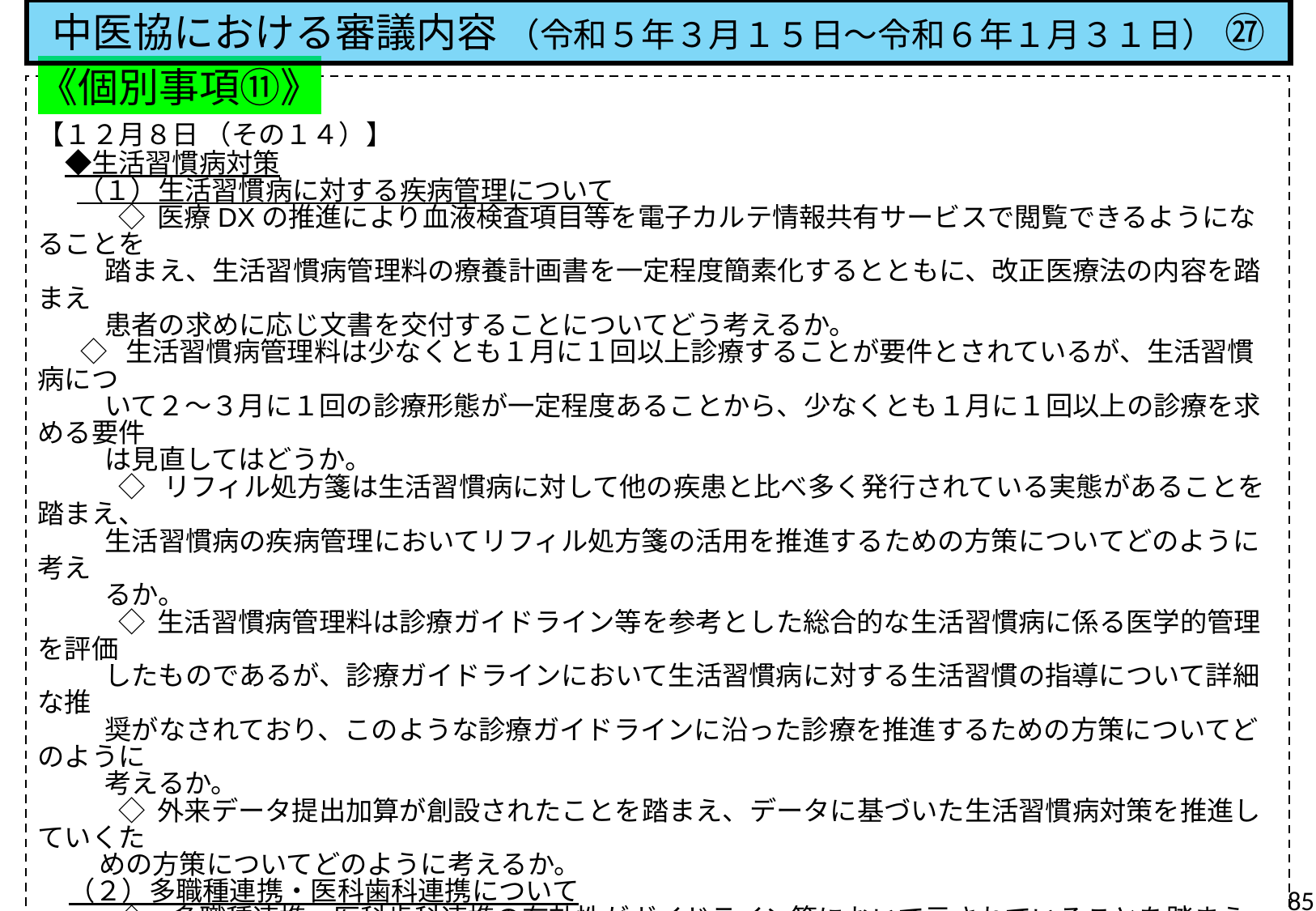

中医協における審議内容 （令和５年３月１５日～令和６年１月３１日） ㉗
《個別事項⑪》
【１２月８日 （その１４）】
　◆生活習慣病対策
 　（１）生活習慣病に対する疾病管理について
　　　◇  医療DXの推進により血液検査項目等を電子カルテ情報共有サービスで閲覧できるようになることを
          踏まえ、生活習慣病管理料の療養計画書を一定程度簡素化するとともに、改正医療法の内容を踏まえ
          患者の求めに応じ文書を交付することについてどう考えるか。
       ◇  生活習慣病管理料は少なくとも１月に１回以上診療することが要件とされているが、生活習慣病につ
          いて２～３月に１回の診療形態が一定程度あることから、少なくとも１月に１回以上の診療を求める要件
          は見直してはどうか。
　　　◇   リフィル処方箋は生活習慣病に対して他の疾患と比べ多く発行されている実態があることを踏まえ、
          生活習慣病の疾病管理においてリフィル処方箋の活用を推進するための方策についてどのように考え
          るか。
　　　◇  生活習慣病管理料は診療ガイドライン等を参考とした総合的な生活習慣病に係る医学的管理を評価
          したものであるが、診療ガイドラインにおいて生活習慣病に対する生活習慣の指導について詳細な推
          奨がなされており、このような診療ガイドラインに沿った診療を推進するための方策についてどのように
          考えるか。
　　　◇  外来データ提出加算が創設されたことを踏まえ、データに基づいた生活習慣病対策を推進していくた
         めの方策についてどのように考えるか。
    （２）多職種連携・医科歯科連携について
　　　◇　多職種連携・医科歯科連携の有効性がガイドライン等において示されていることを踏まえ、より有効な
　　　　 生活習慣病管理を推進する観点から、生活習慣病管理料について、多職種連携・医科歯科連携に係る
          要件を追加することについてどのように考えるか。
    （３）慢性腎臓病に係る対応について
　　　◇  非糖尿病の慢性腎臓病患者に対して、多職種の取組により腎機能低下が抑制がされたことを踏まえ、
          透析予防の取組に係る評価についてどのように考えるか。
　　　◇  透析予防の取組は多職種による行動変容を促すものであり、発症早期の介入が効果的であると考え
          られること、介入開始後早期に特に大きな効果を得られるとする報告があることから、取組開始後の期
          間に応じて評価することについてどのように考えるか。
85